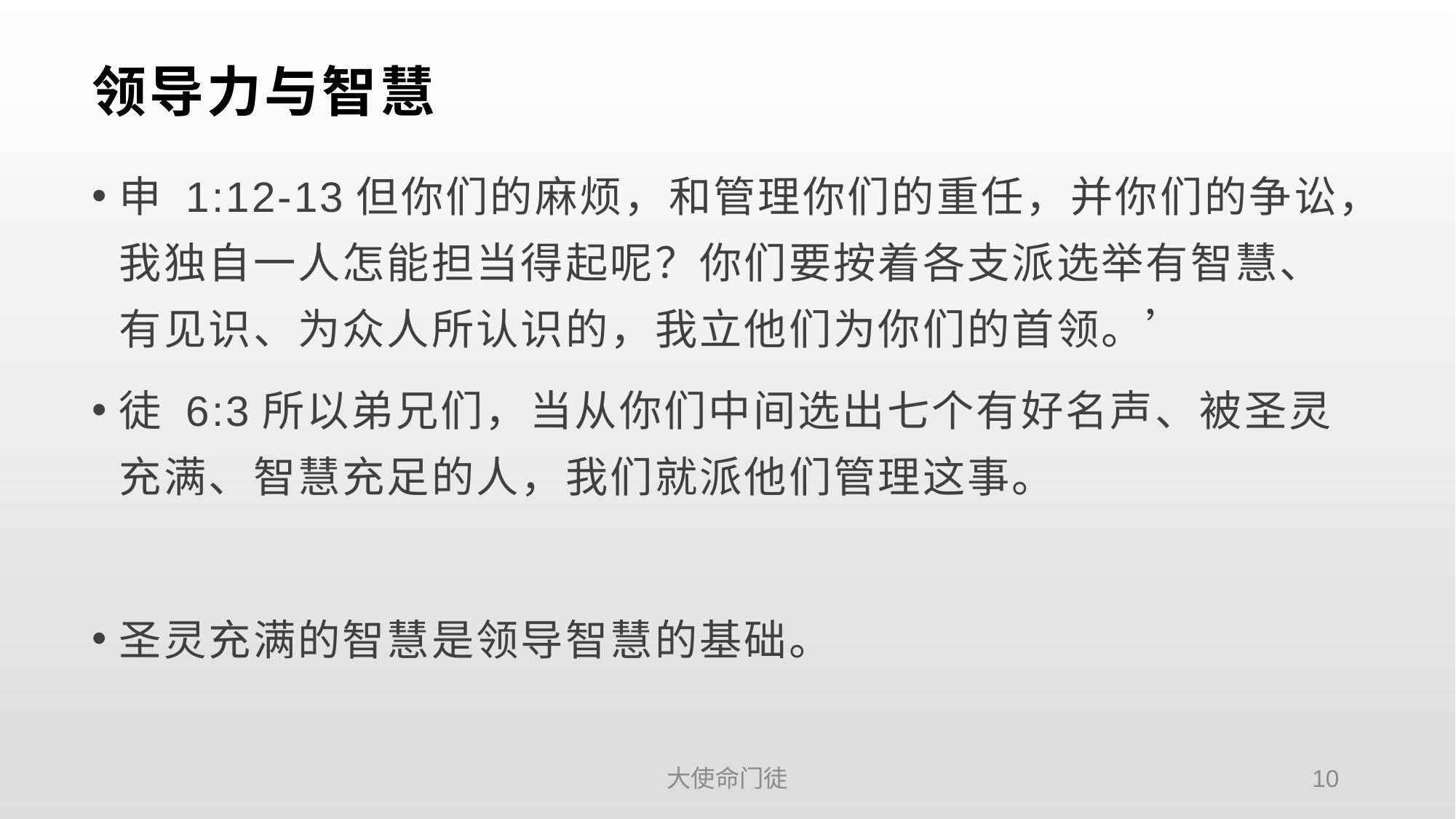

# 领导力与智慧
申 1:12-13但你们的麻烦，和管理你们的重任，并你们的争讼，我独自一人怎能担当得起呢？你们要按着各支派选举有智慧、有见识、为众人所认识的，我立他们为你们的首领。’
徒 6:3所以弟兄们，当从你们中间选出七个有好名声、被圣灵充满、智慧充足的人，我们就派他们管理这事。

圣灵充满的智慧是领导智慧的基础。
大使命门徒
10